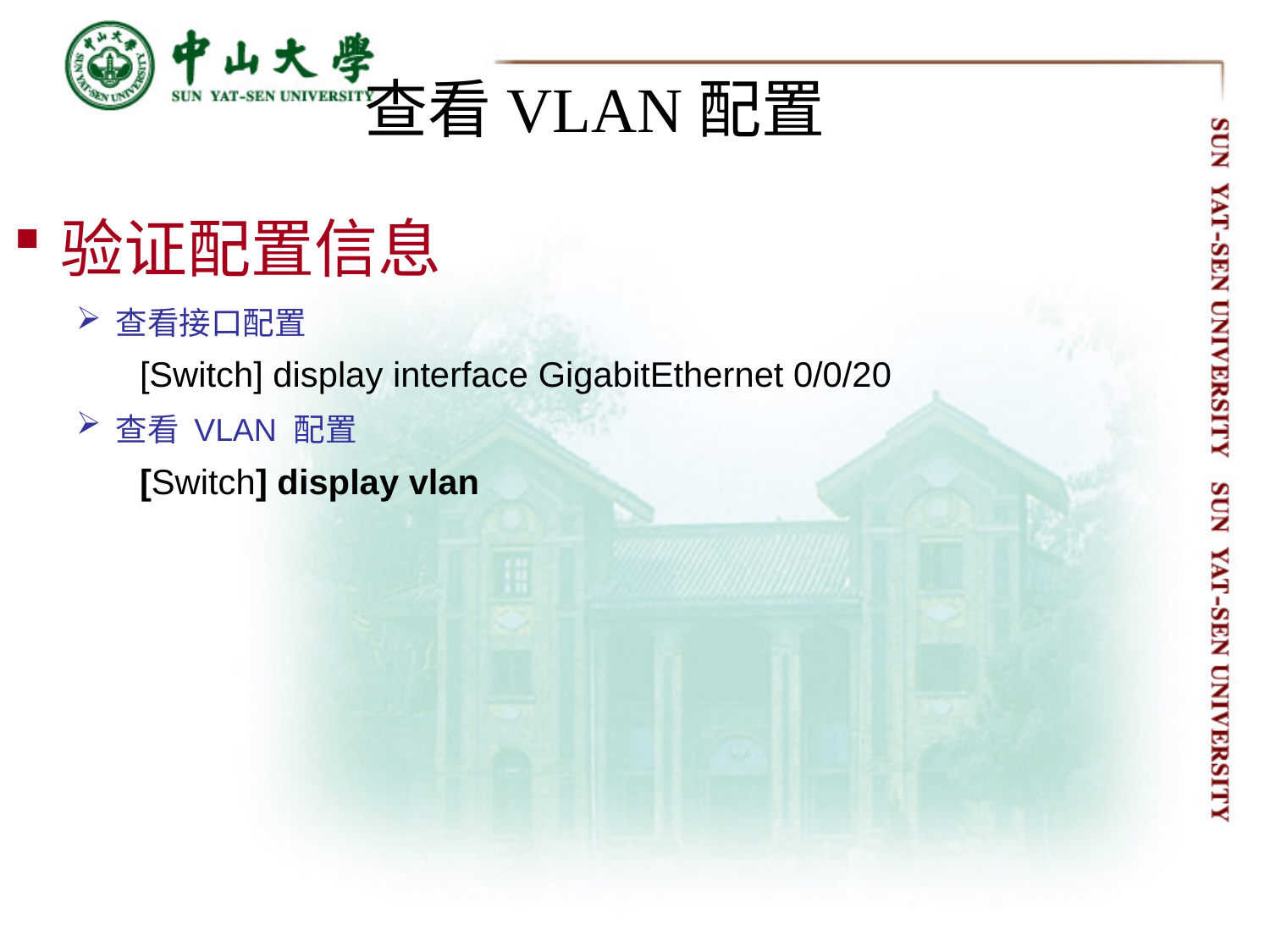

# 查看VLAN配置
验证配置信息
查看接口配置
[Switch] display interface GigabitEthernet 0/0/20
查看 VLAN 配置
[Switch] display vlan